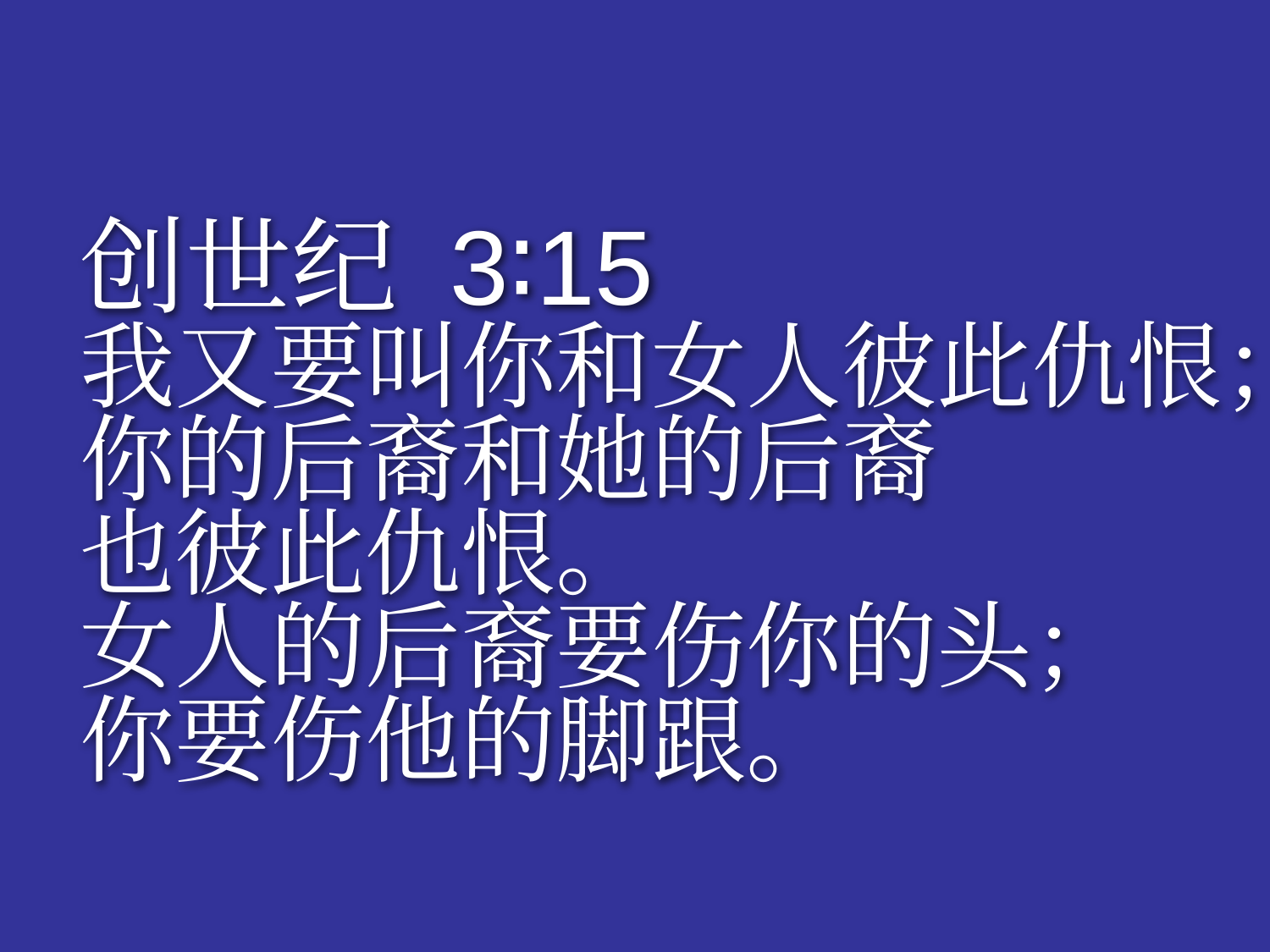

# 创世纪 3∶15 我又要叫你和女人彼此仇恨； 你的后裔和她的后裔 也彼此仇恨。 女人的后裔要伤你的头； 你要伤他的脚跟。